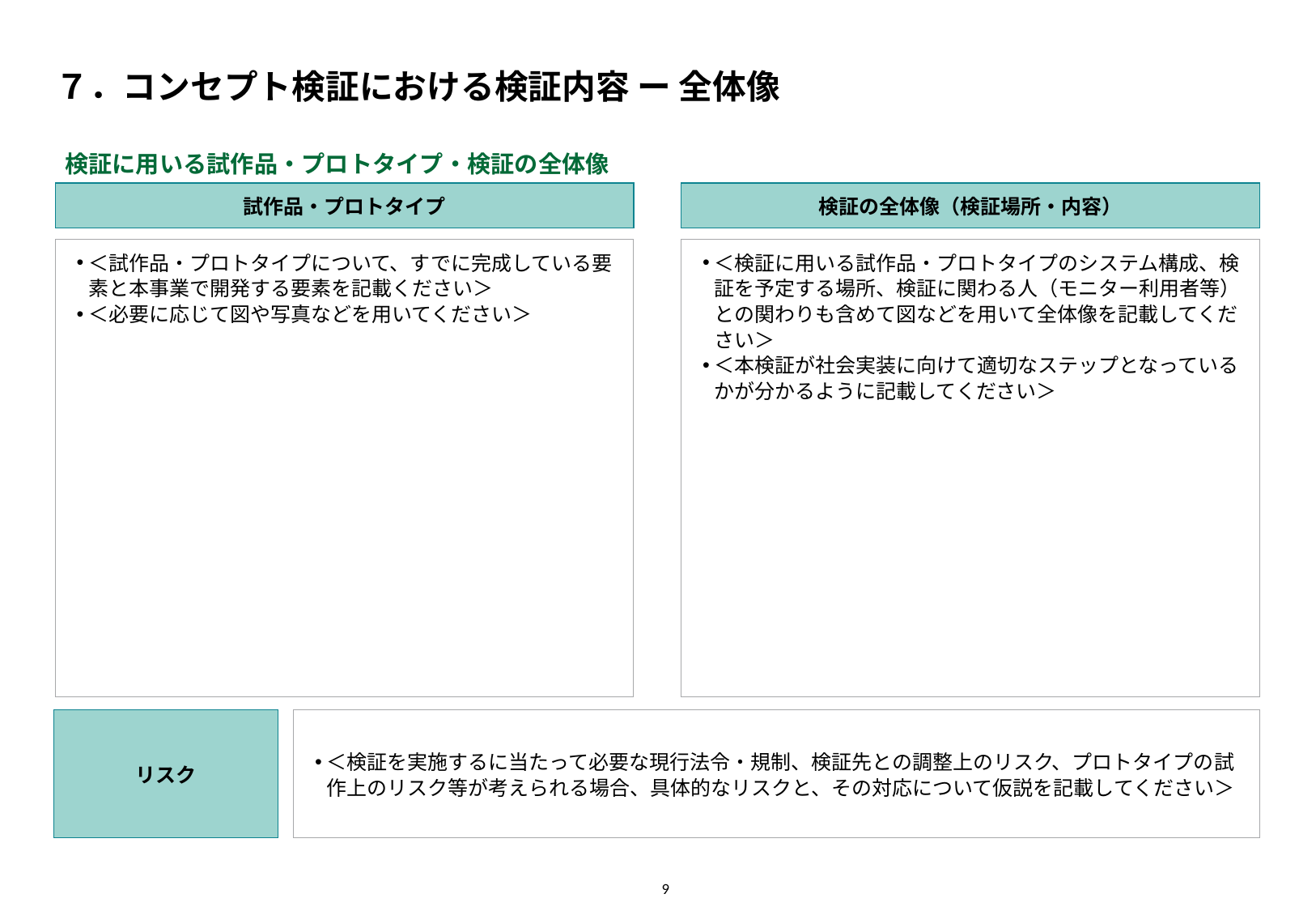

# ７．コンセプト検証における検証内容 ー 全体像
検証に用いる試作品・プロトタイプ・検証の全体像
試作品・プロトタイプ
検証の全体像（検証場所・内容）
＜試作品・プロトタイプについて、すでに完成している要素と本事業で開発する要素を記載ください＞
＜必要に応じて図や写真などを用いてください＞
＜検証に用いる試作品・プロトタイプのシステム構成、検証を予定する場所、検証に関わる人（モニター利用者等）との関わりも含めて図などを用いて全体像を記載してください＞
＜本検証が社会実装に向けて適切なステップとなっているかが分かるように記載してください＞
リスク
＜検証を実施するに当たって必要な現行法令・規制、検証先との調整上のリスク、プロトタイプの試作上のリスク等が考えられる場合、具体的なリスクと、その対応について仮説を記載してください＞
9